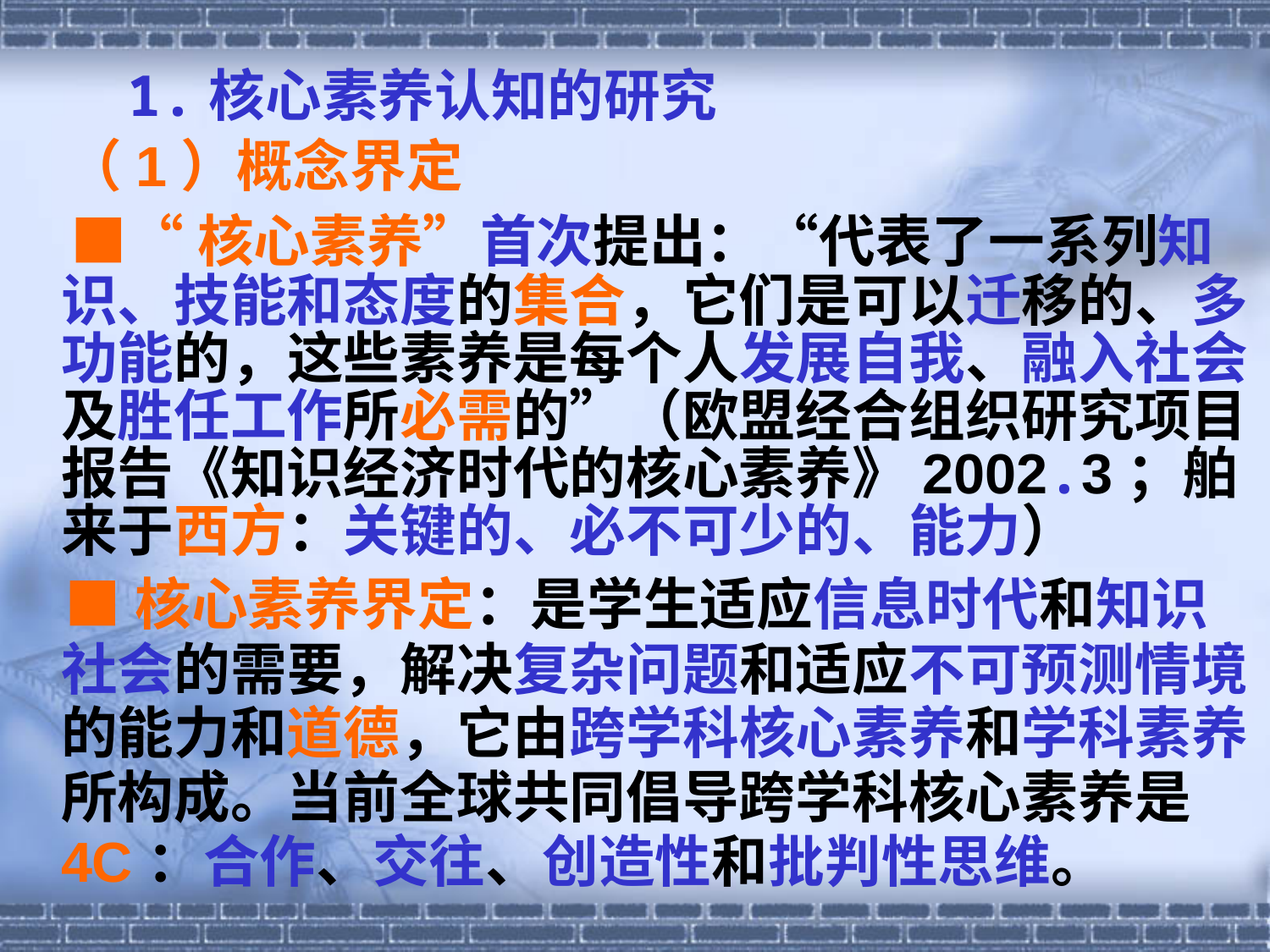

1.核心素养认知的研究
   （1）概念界定
    ■“核心素养”首次提出：“代表了一系列知识、技能和态度的集合，它们是可以迁移的、多功能的，这些素养是每个人发展自我、融入社会及胜任工作所必需的”（欧盟经合组织研究项目报告《知识经济时代的核心素养》2002.3；舶来于西方：关键的、必不可少的、能力）
    ■核心素养界定：是学生适应信息时代和知识社会的需要，解决复杂问题和适应不可预测情境的能力和道德，它由跨学科核心素养和学科素养所构成。当前全球共同倡导跨学科核心素养是4C：合作、交往、创造性和批判性思维。